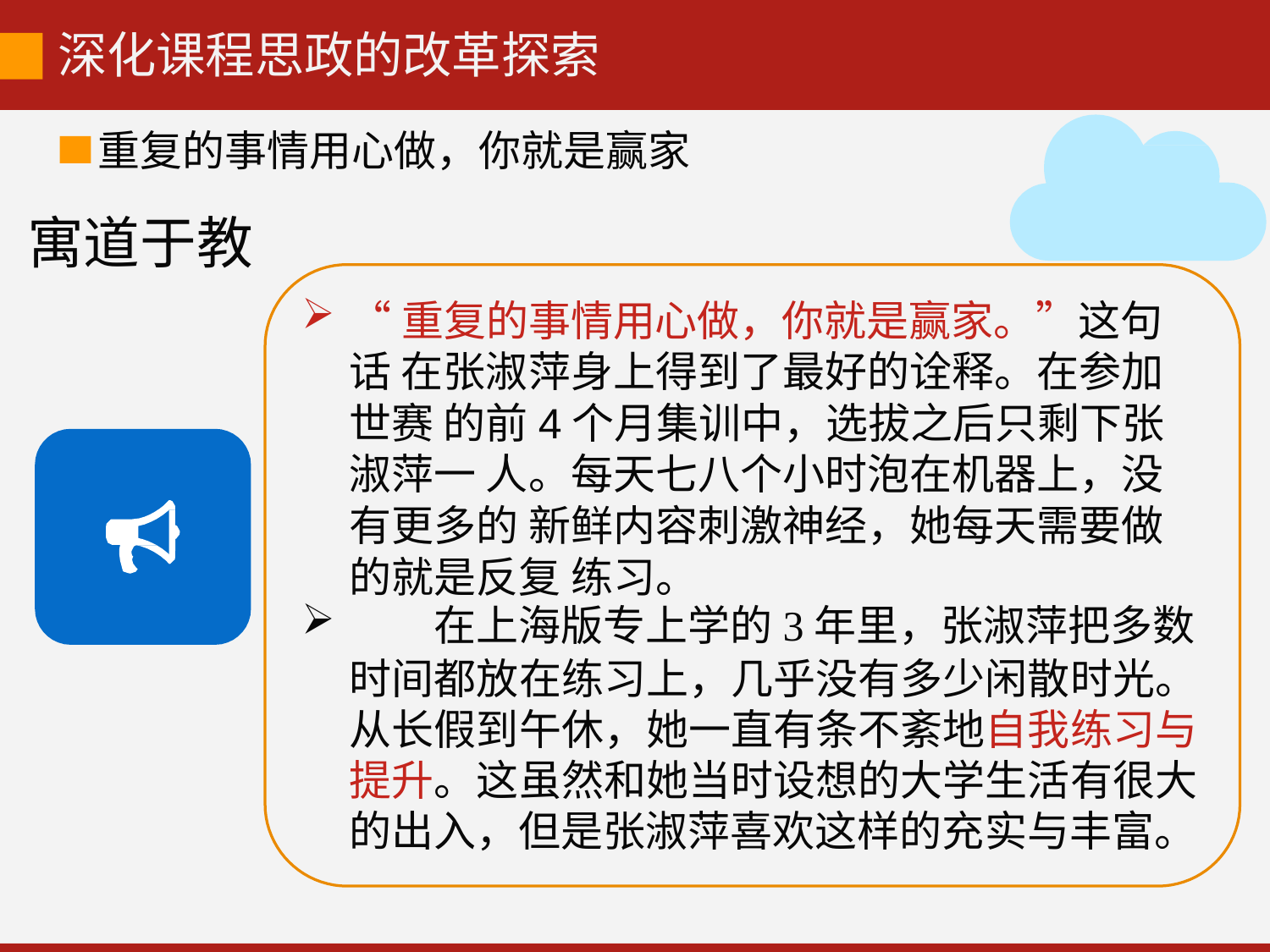

# 深化课程思政的改革探索
重复的事情用心做，你就是赢家
寓道于教
“重复的事情用心做，你就是赢家。”这句话 在张淑萍身上得到了最好的诠释。在参加世赛 的前4个月集训中，选拔之后只剩下张淑萍一 人。每天七八个小时泡在机器上，没有更多的 新鲜内容刺激神经，她每天需要做的就是反复 练习。
在上海版专上学的3年里，张淑萍把多数
时间都放在练习上，几乎没有多少闲散时光。 从长假到午休，她一直有条不紊地自我练习与 提升。这虽然和她当时设想的大学生活有很大 的出入，但是张淑萍喜欢这样的充实与丰富。